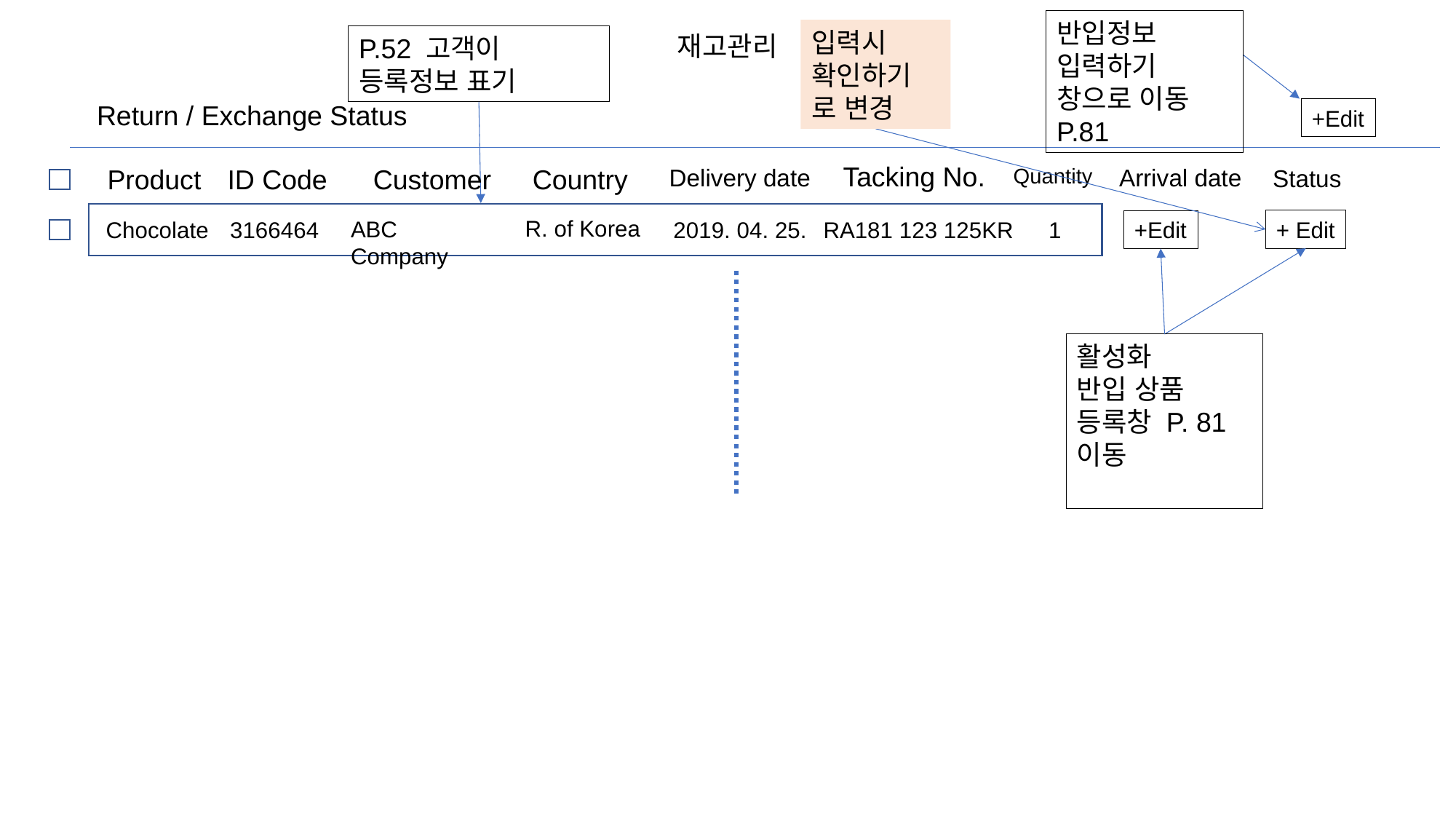

반입정보 입력하기 창으로 이동 P.81
입력시
확인하기
로 변경
재고관리
P.52 고객이 등록정보 표기
Return / Exchange Status
+Edit
Tacking No.
Country
Product
ID Code
Customer
Delivery date
Arrival date
Quantity
Status

R. of Korea
ABC Company
Chocolate
3166464
2019. 04. 25.
RA181 123 125KR
1
+ Edit
+Edit

활성화
반입 상품
등록창 P. 81이동